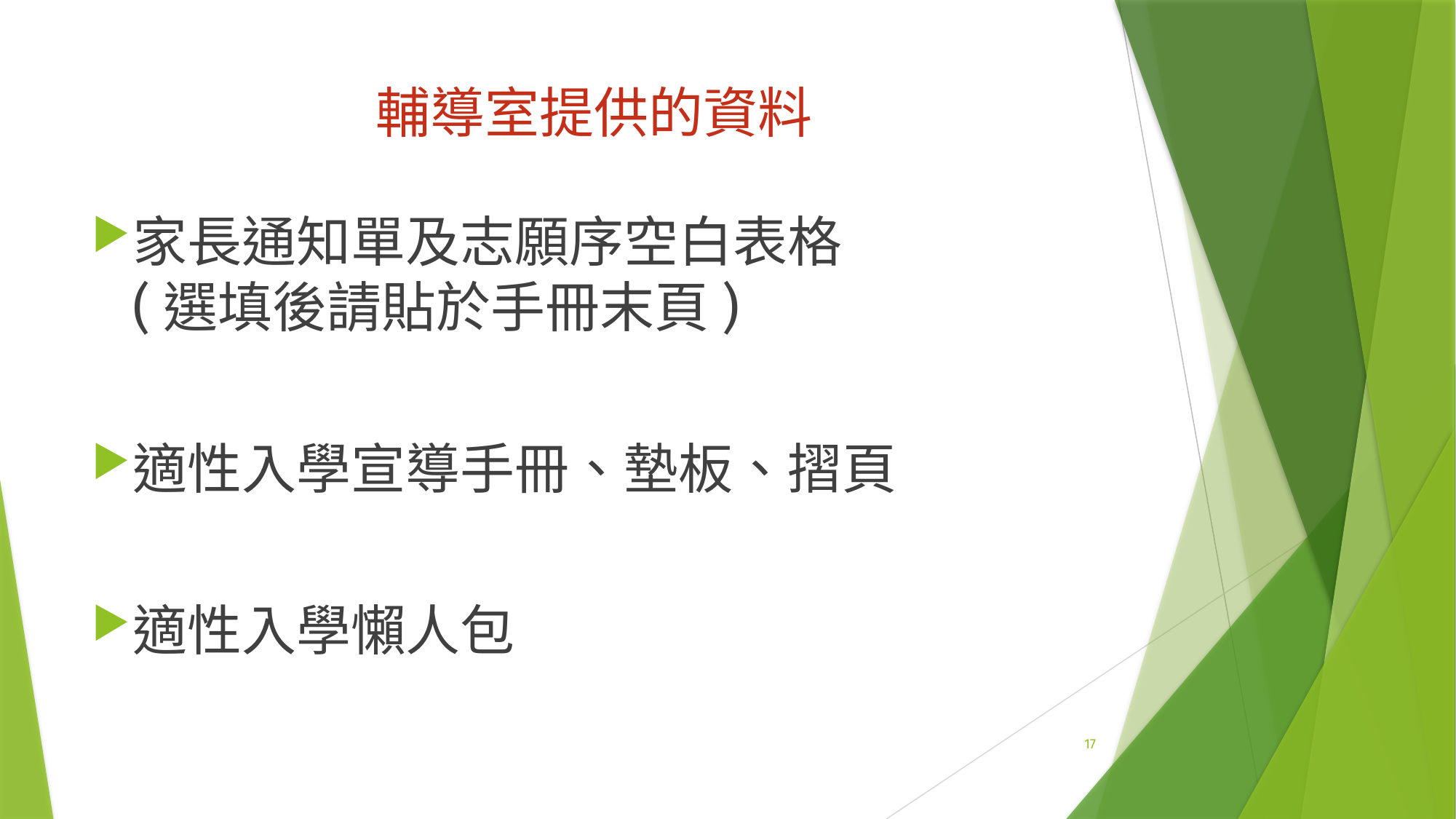

# 輔導室提供的資料
家長通知單及志願序空白表格
(選填後請貼於手冊末頁)

適性入學宣導手冊、墊板、摺頁

適性入學懶人包
17